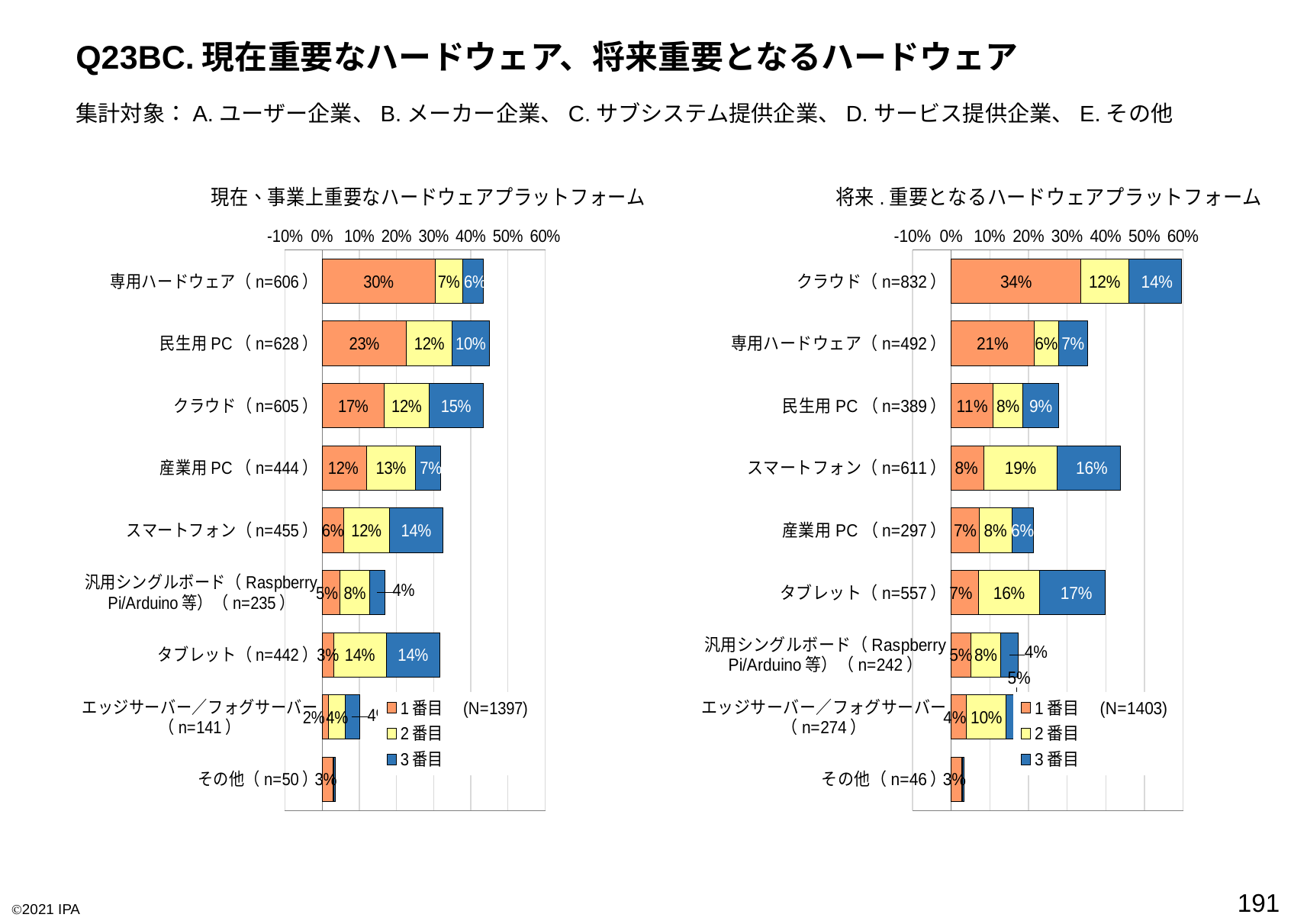

Q23BC.現在重要なハードウェア、将来重要となるハードウェア
集計対象：A.ユーザー企業、B.メーカー企業、C.サブシステム提供企業、D.サービス提供企業、E.その他

### Chart:

| Category | 1番目　(N=1397) | 2番目 | 3番目 |
|---|---|---|---|
| 専用ハードウェア（n=606） | 0.3035075161059413 | 0.0744452397995705 | 0.05583392984967788 |
| 民生用PC（n=628） | 0.22691481746599856 | 0.1231209735146743 | 0.09949892627057981 |
| クラウド（n=605） | 0.16750178954903364 | 0.12025769506084466 | 0.14531138153185397 |
| 産業用PC（n=444） | 0.11882605583392986 | 0.13314244810307801 | 0.0658554044380816 |
| スマートフォン（n=455） | 0.05798138869005011 | 0.1231209735146743 | 0.14459556191839656 |
| 汎用シングルボード（Raspberry Pi/Arduino等）（n=235） | 0.047244094488188976 | 0.0816034359341446 | 0.03937007874015748 |
| タブレット（n=442） | 0.030780243378668574 | 0.14173228346456693 | 0.14387974230493916 |
| エッジサーバー／フォグサーバー（n=141） | 0.01789549033643522 | 0.04438081603435934 | 0.03865425912670007 |
| その他（n=50） | 0.02934860415175376 | 0.0021474588403722263 | 0.004294917680744453 |

### Chart:

| Category | 1番目　(N=1403) | 2番目 | 3番目 |
|---|---|---|---|
| クラウド（n=832） | 0.3357193987115247 | 0.1231209735146743 | 0.13672154617036505 |
| 専用ハードウェア（n=492） | 0.2140300644237652 | 0.06442376521116679 | 0.0737294201861131 |
| 民生用PC（n=389） | 0.10880458124552612 | 0.07659269863994274 | 0.09305654974946313 |
| スマートフォン（n=611） | 0.08446671438797423 | 0.19040801717967074 | 0.1624910522548318 |
| 産業用PC（n=297） | 0.07229778095919828 | 0.08446671438797423 | 0.05583392984967788 |
| タブレット（n=557） | 0.07158196134574088 | 0.15676449534717252 | 0.17036506800286327 |
| 汎用シングルボード（Raspberry Pi/Arduino等）（n=242） | 0.05010737294201861 | 0.07874015748031496 | 0.04438081603435934 |
| エッジサーバー／フォグサーバー（n=274） | 0.04008589835361489 | 0.10236220472440945 | 0.05368647100930565 |
| その他（n=46） | 0.02720114531138153 | 0.0014316392269148174 | 0.004294917680744453 |